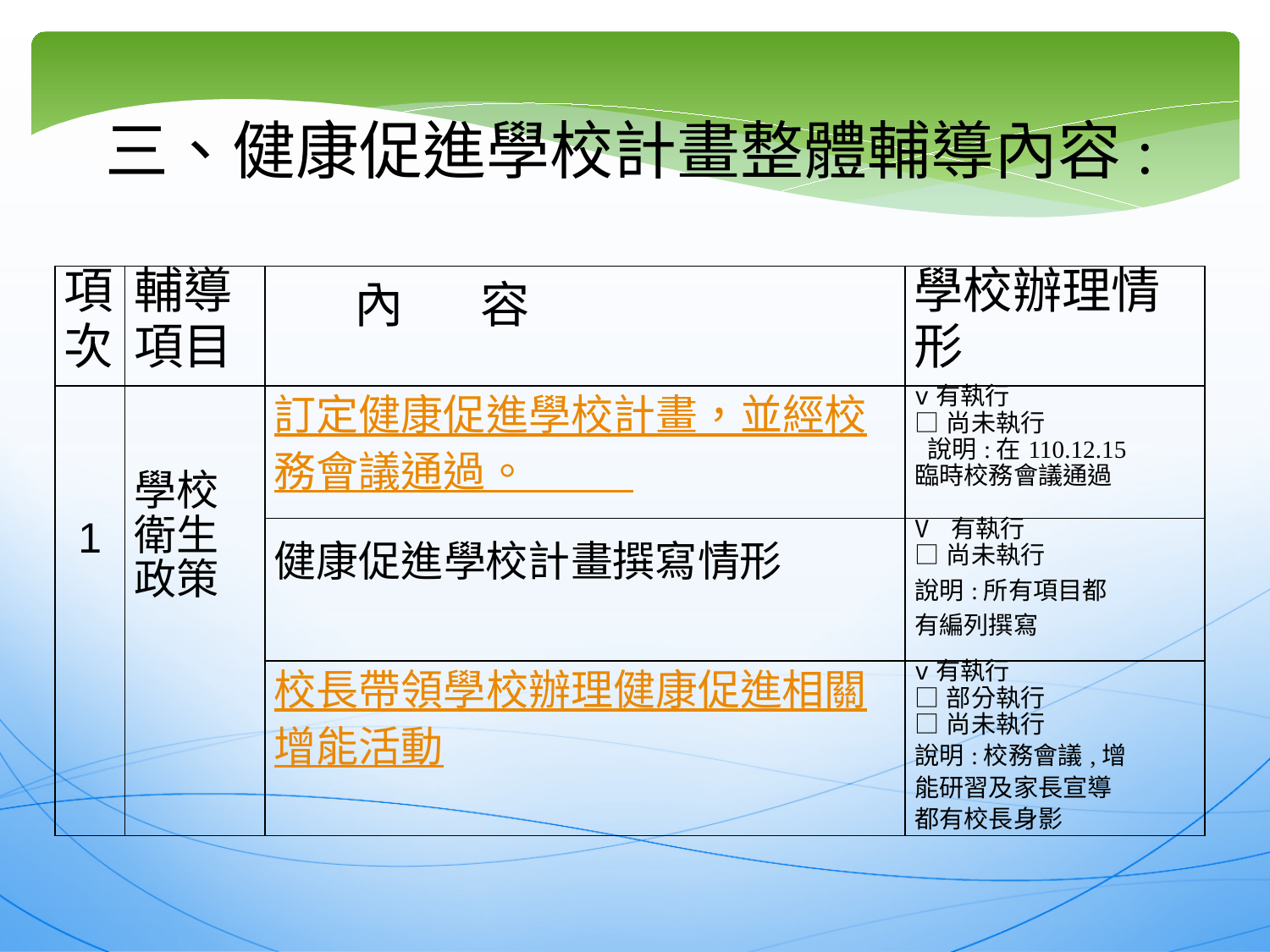

三、健康促進學校計畫整體輔導內容:
| 項 次 | 輔導 項目 | 內 容 | 學校辦理情 形 |
| --- | --- | --- | --- |
| 1 | 學校 衛生 政策 | 訂定健康促進學校計畫，並經校 務會議通過。 | v有執行 □尚未執行 說明:在110.12.15 臨時校務會議通過 |
|  |  | 健康促進學校計畫撰寫情形 | V 有執行 □尚未執行 說明:所有項目都 有編列撰寫 |
|  |  | 校長帶領學校辦理健康促進相關 增能活動 | v有執行 □部分執行 □尚未執行 說明:校務會議,增 能研習及家長宣導 都有校長身影 |